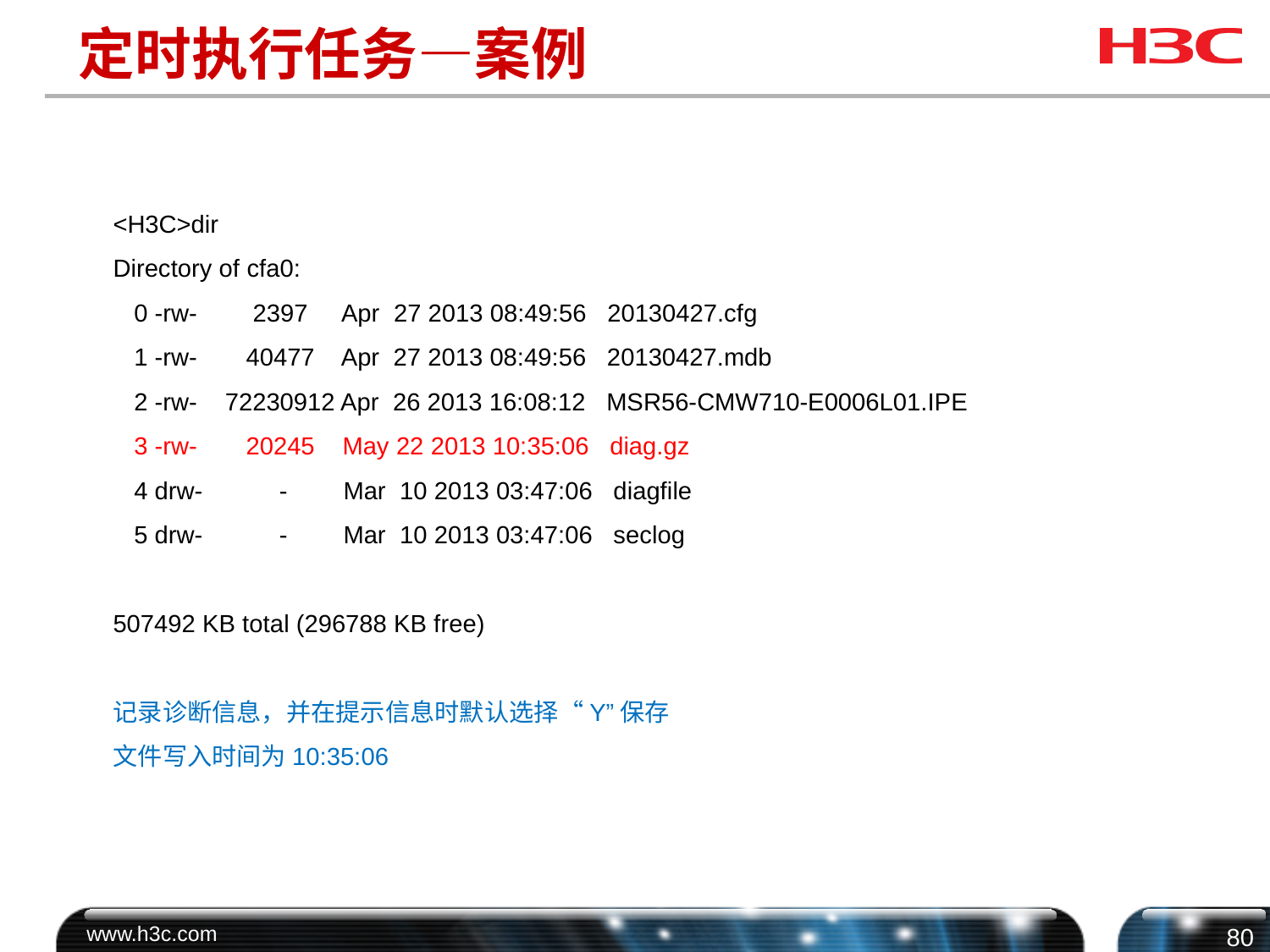

# 定时执行任务—案例
<H3C>dir
Directory of cfa0:
   0 -rw-        2397     Apr  27 2013 08:49:56   20130427.cfg
   1 -rw-       40477    Apr  27 2013 08:49:56   20130427.mdb
   2 -rw-    72230912 Apr  26 2013 16:08:12   MSR56-CMW710-E0006L01.IPE
   3 -rw-       20245    May 22 2013 10:35:06   diag.gz
   4 drw-           -        Mar  10 2013 03:47:06   diagfile
   5 drw-           -        Mar  10 2013 03:47:06   seclog

507492 KB total (296788 KB free)

记录诊断信息，并在提示信息时默认选择“Y”保存
文件写入时间为10:35:06